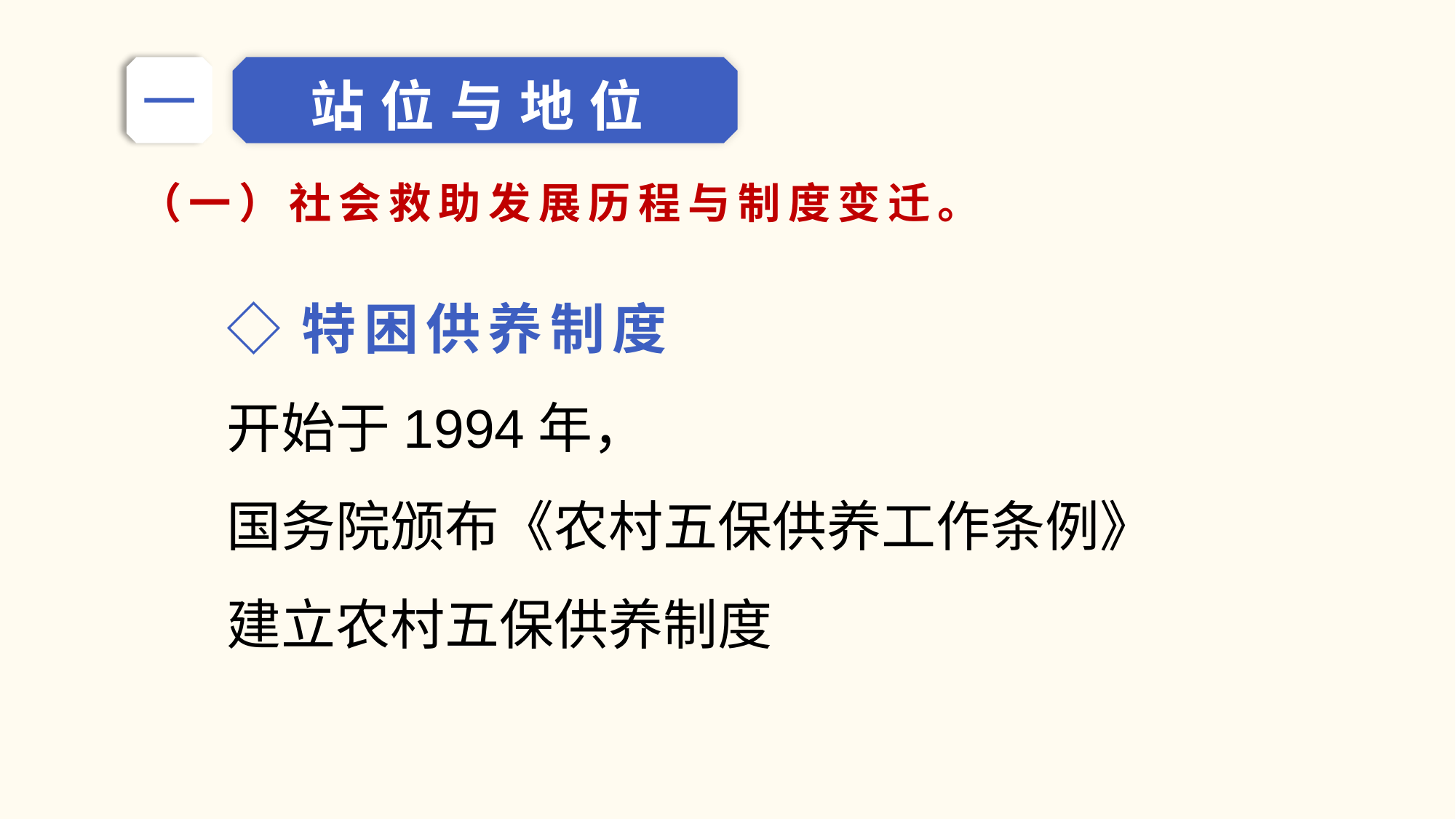

站位与地位

一
（一）社会救助发展历程与制度变迁。
◇特困供养制度
开始于1994年，
国务院颁布《农村五保供养工作条例》
建立农村五保供养制度